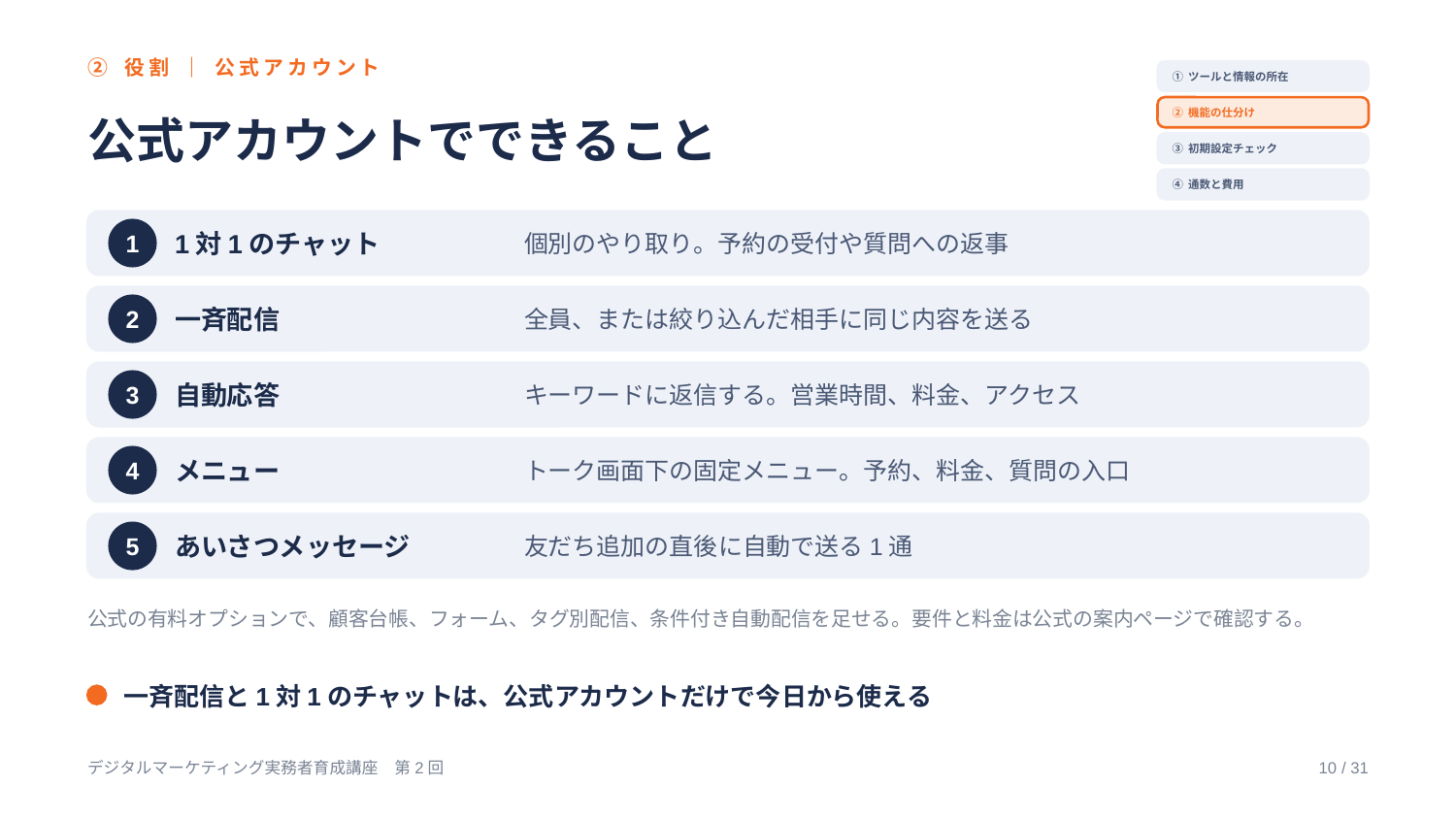

② 役割 ｜ 公式アカウント

① ツールと情報の所在
公式アカウントでできること

② 機能の仕分け

③ 初期設定チェック

④ 通数と費用

1対1のチャット
個別のやり取り。予約の受付や質問への返事

1

一斉配信
全員、または絞り込んだ相手に同じ内容を送る

2

自動応答
キーワードに返信する。営業時間、料金、アクセス

3

メニュー
トーク画面下の固定メニュー。予約、料金、質問の入口

4

あいさつメッセージ
友だち追加の直後に自動で送る1通

5
公式の有料オプションで、顧客台帳、フォーム、タグ別配信、条件付き自動配信を足せる。要件と料金は公式の案内ページで確認する。
一斉配信と1対1のチャットは、公式アカウントだけで今日から使える

デジタルマーケティング実務者育成講座　第2回
10 / 31